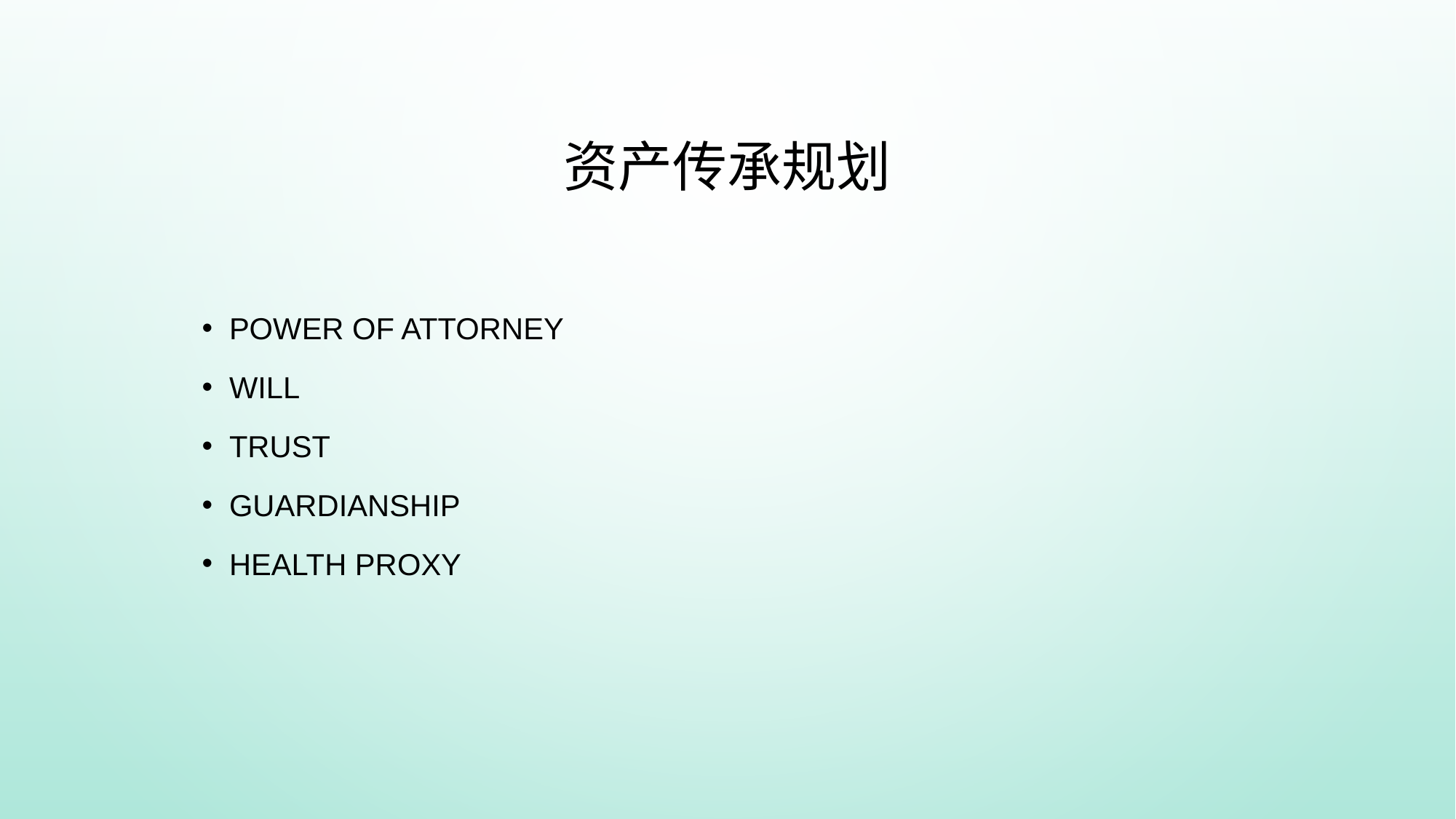

# 资产传承规划
Power of attorney
Will
Trust
Guardianship
Health Proxy